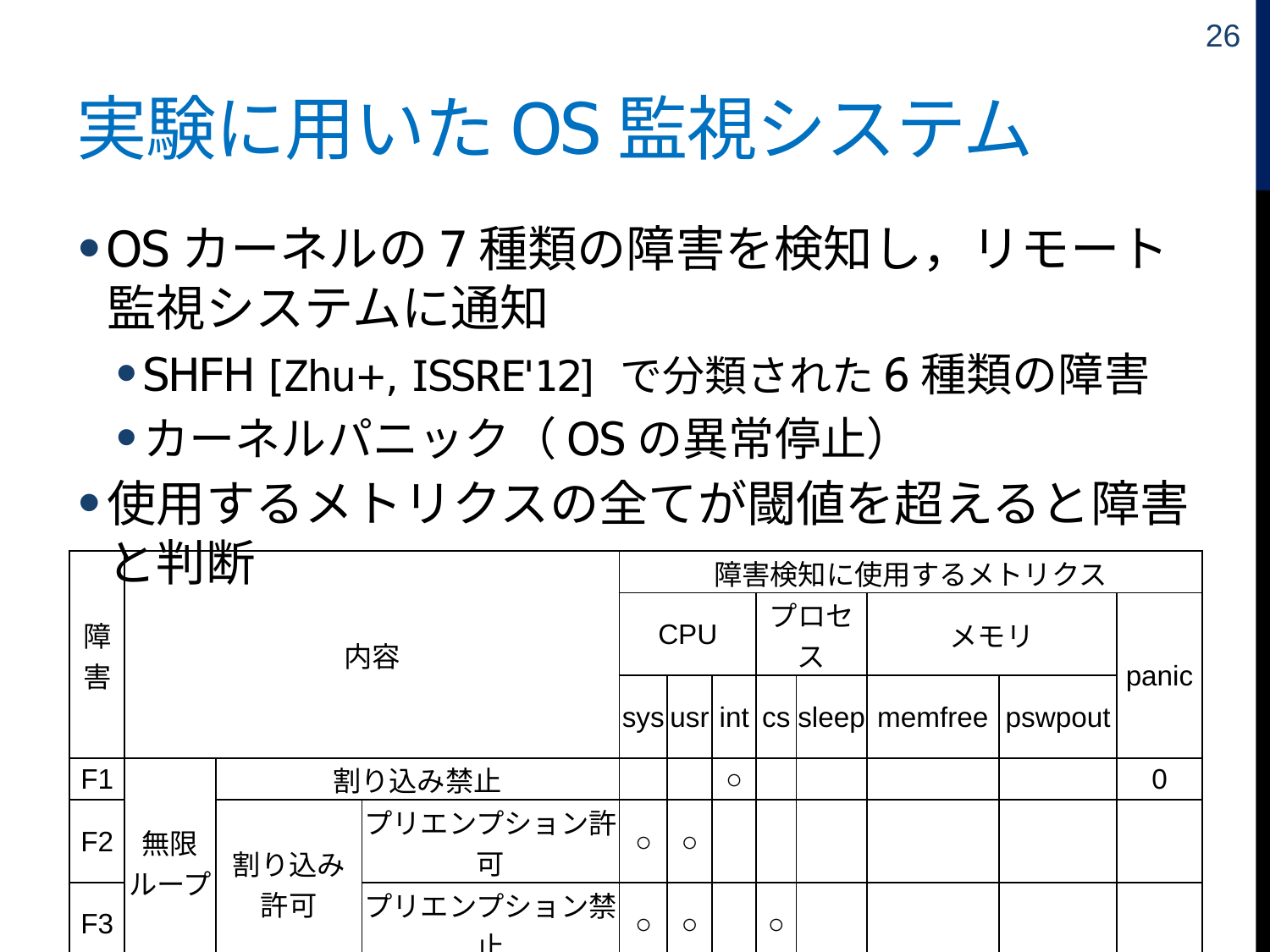

26
# 実験に用いたOS監視システム
OSカーネルの7種類の障害を検知し，リモート監視システムに通知
SHFH [Zhu+, ISSRE'12] で分類された6種類の障害
カーネルパニック（OSの異常停止）
使用するメトリクスの全てが閾値を超えると障害と判断
| 障害 | 内容 |  |  | 障害検知に使用するメトリクス |  |  |  |  |  |  |  |
| --- | --- | --- | --- | --- | --- | --- | --- | --- | --- | --- | --- |
|  |  |  |  | CPU |  |  | プロセス |  | メモリ |  | panic |
|  |  |  |  | sys | usr | int | cs | sleep | memfree | pswpout |  |
| F1 | 無限ループ | 割り込み禁止 |  |  |  | ○ |  |  |  |  | 0 |
| F2 |  | 割り込み 許可 | プリエンプション許可 | ○ | ○ |  |  |  |  |  |  |
| F3 |  |  | プリエンプション禁止 | ○ | ○ |  | ○ |  |  |  |  |
| F4 | 無期限待機 | リソースが解放されない |  |  |  |  |  | ○ |  |  |  |
| F5 |  | リソースを 徐々に解放 | ロックを保持＆スリープ | ○ | ○ |  | ○ |  |  |  |  |
| F6 |  |  | 異常なリソース消費 |  |  |  |  |  | ○ | ○ |  |
| F7 | カーネルパニック |  |  |  |  |  |  |  |  |  | 1 |